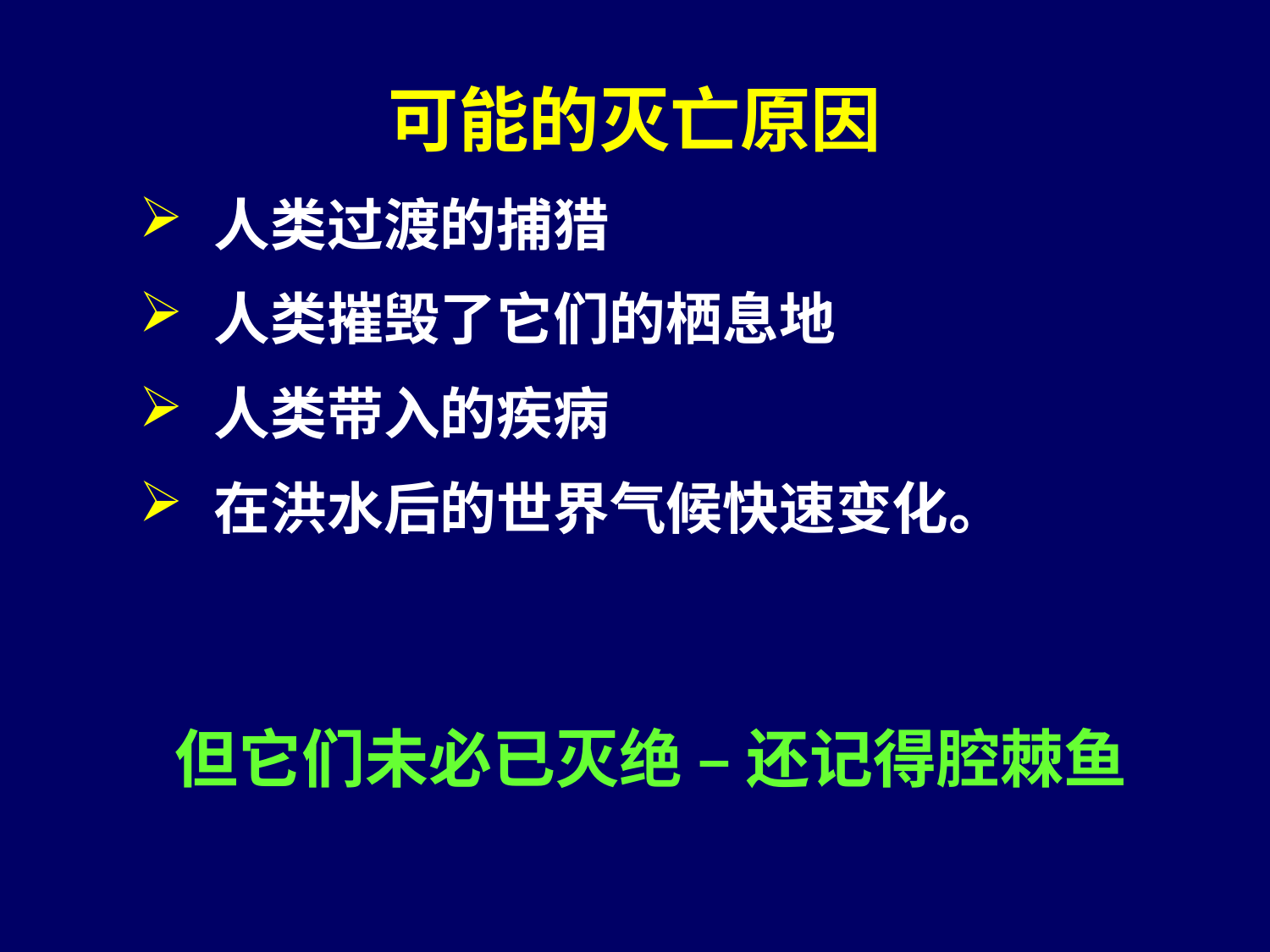

可能的灭亡原因
人类过渡的捕猎
人类摧毁了它们的栖息地
人类带入的疾病
在洪水后的世界气候快速变化。
但它们未必已灭绝 – 还记得腔棘鱼